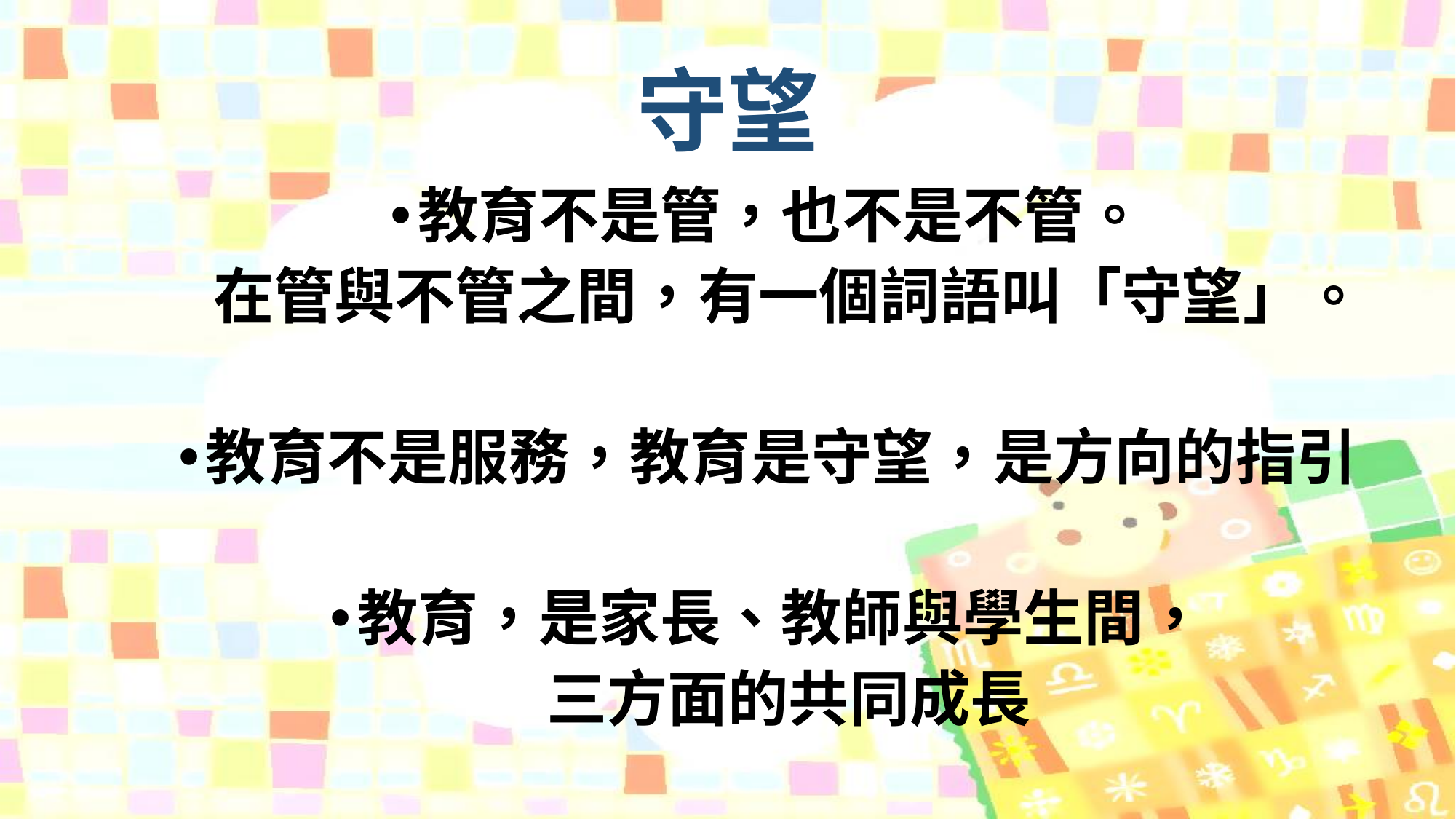

# 守望
教育不是管，也不是不管。
  在管與不管之間，有一個詞語叫「守望」。

教育不是服務，教育是守望，是方向的指引

教育，是家長、教師與學生間，
  三方面的共同成長